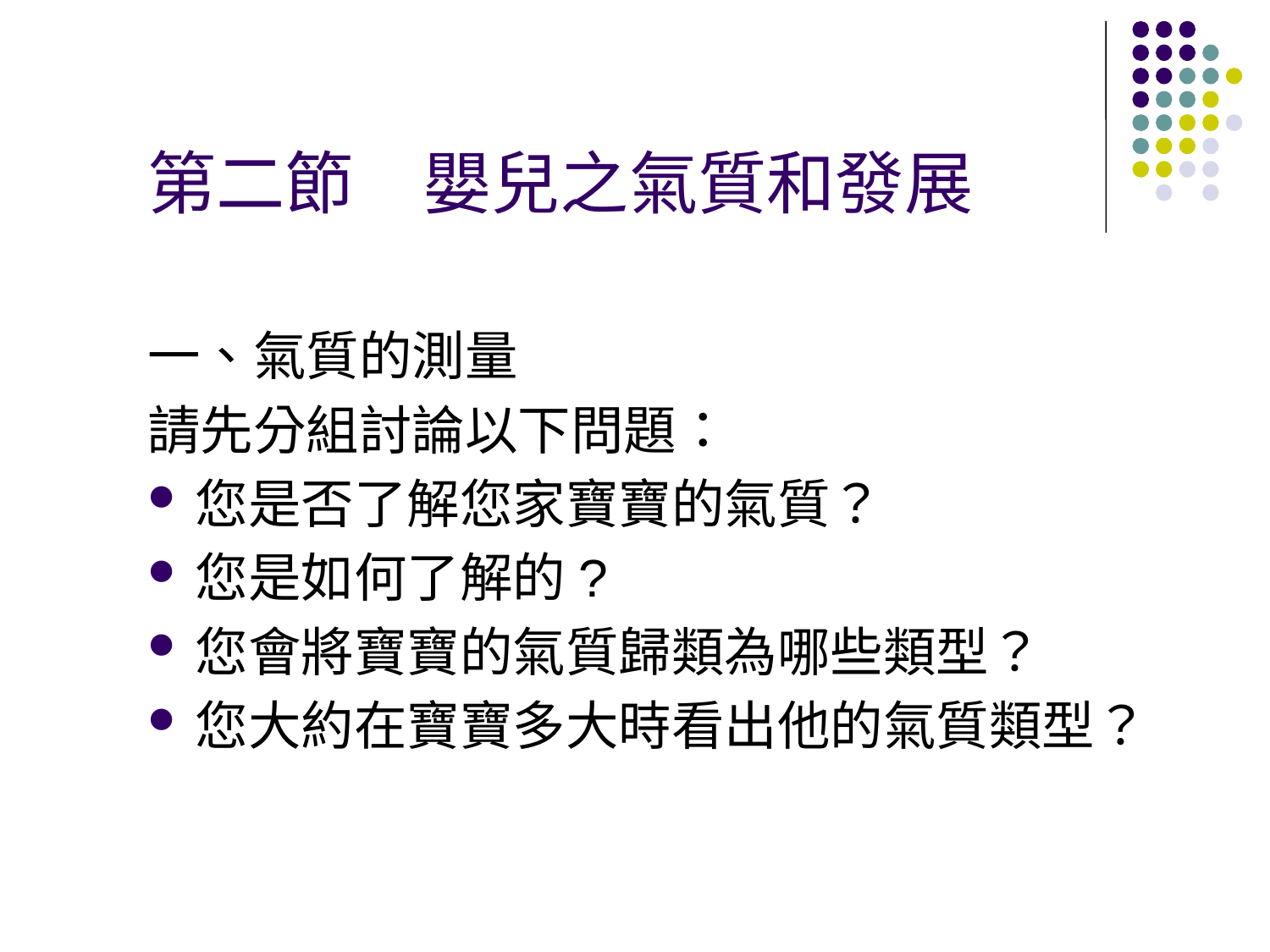

# 第二節　嬰兒之氣質和發展
一、氣質的測量
請先分組討論以下問題：
您是否了解您家寶寶的氣質？
您是如何了解的?
您會將寶寶的氣質歸類為哪些類型？
您大約在寶寶多大時看出他的氣質類型？